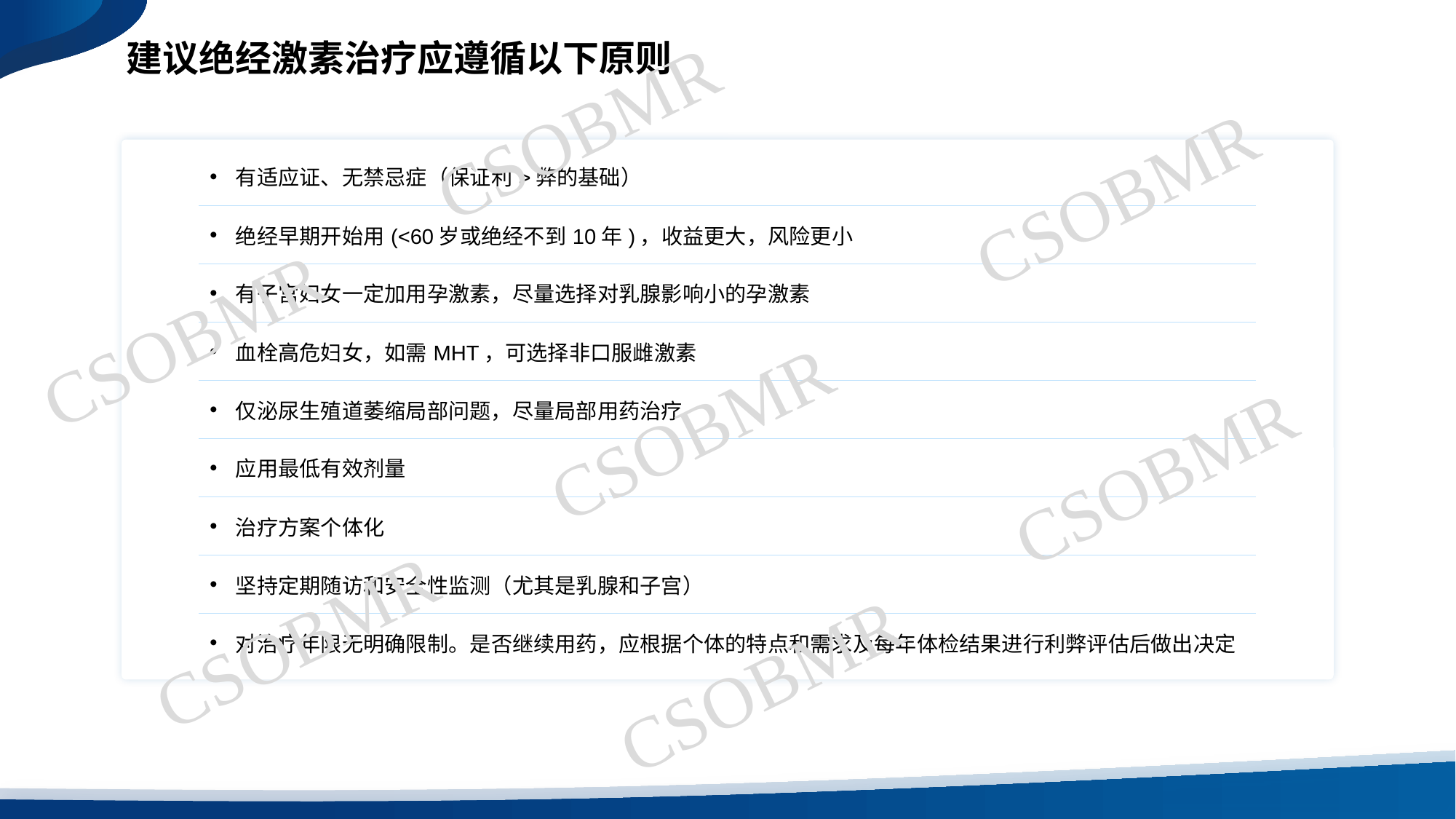

建议绝经激素治疗应遵循以下原则
建议绝经激素治疗应遵循以下原则
CSOBMR

CSOBMR
| 有适应证、无禁忌症（保证利>弊的基础） |
| --- |
| 绝经早期开始用(<60岁或绝经不到10年)，收益更大，风险更小 |
| 有子宫妇女一定加用孕激素，尽量选择对乳腺影响小的孕激素 |
| 血栓高危妇女，如需MHT，可选择非口服雌激素 |
| 仅泌尿生殖道萎缩局部问题，尽量局部用药治疗 |
| 应用最低有效剂量 |
| 治疗方案个体化 |
| 坚持定期随访和安全性监测（尤其是乳腺和子宫） |
| 对治疗年限无明确限制。是否继续用药，应根据个体的特点和需求及每年体检结果进行利弊评估后做出决定 |
CSOBMR
CSOBMR
CSOBMR
CSOBMR
CSOBMR